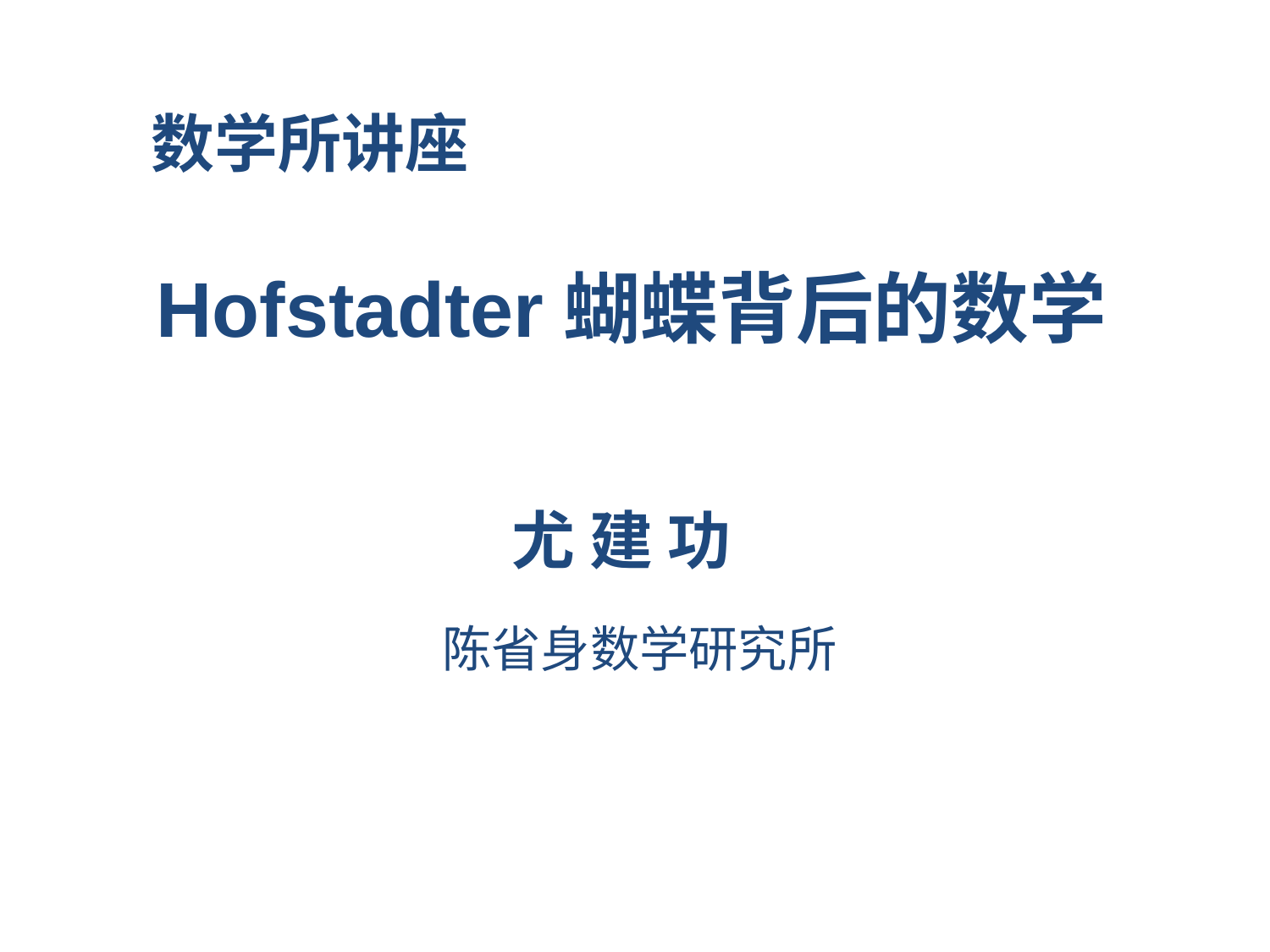

数学所讲座
# Hofstadter蝴蝶背后的数学
尤 建 功
陈省身数学研究所